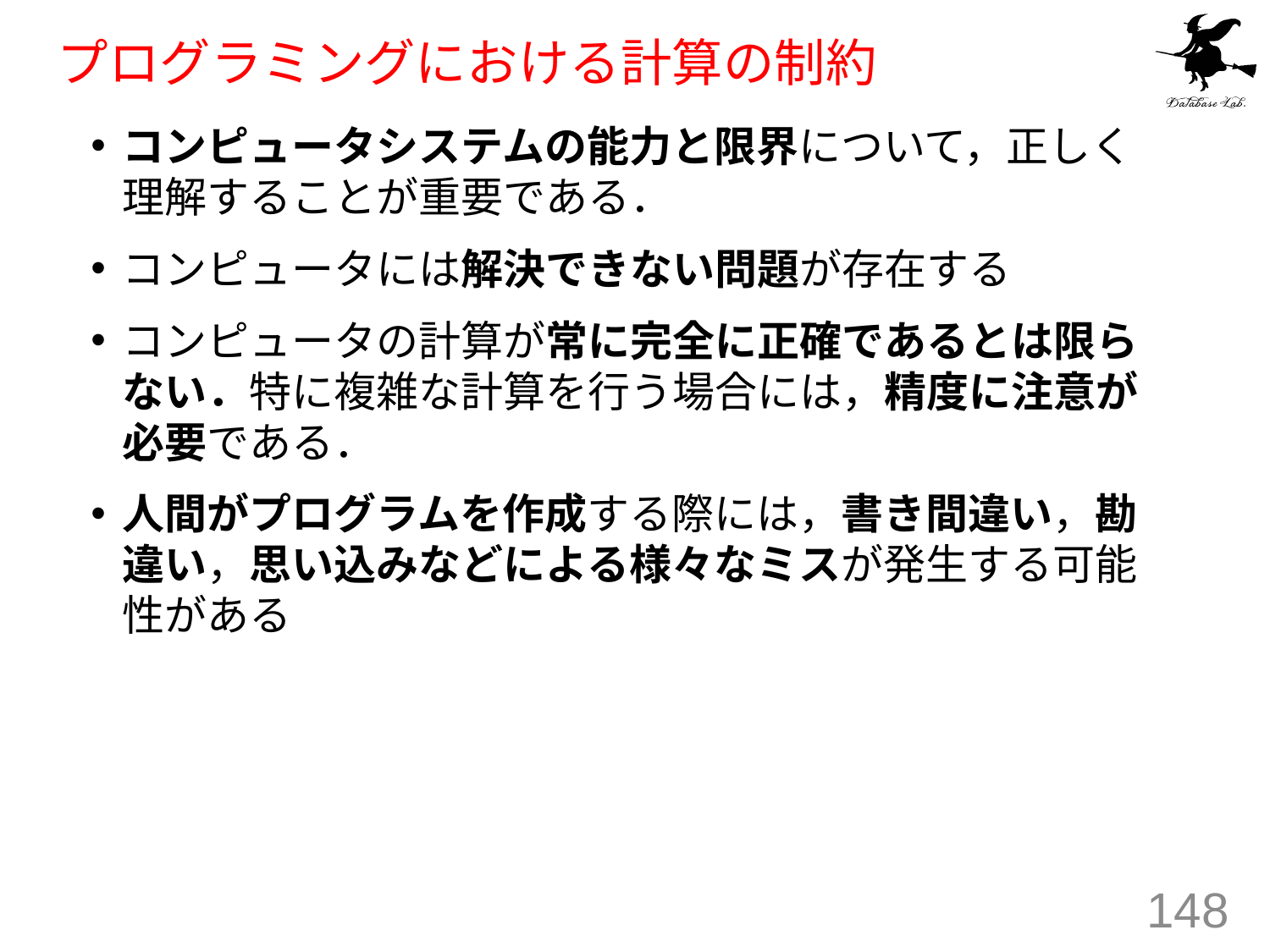

# プログラミングにおける計算の制約
コンピュータシステムの能力と限界について，正しく理解することが重要である．
コンピュータには解決できない問題が存在する
コンピュータの計算が常に完全に正確であるとは限らない．特に複雑な計算を行う場合には，精度に注意が必要である．
人間がプログラムを作成する際には，書き間違い，勘違い，思い込みなどによる様々なミスが発生する可能性がある

148